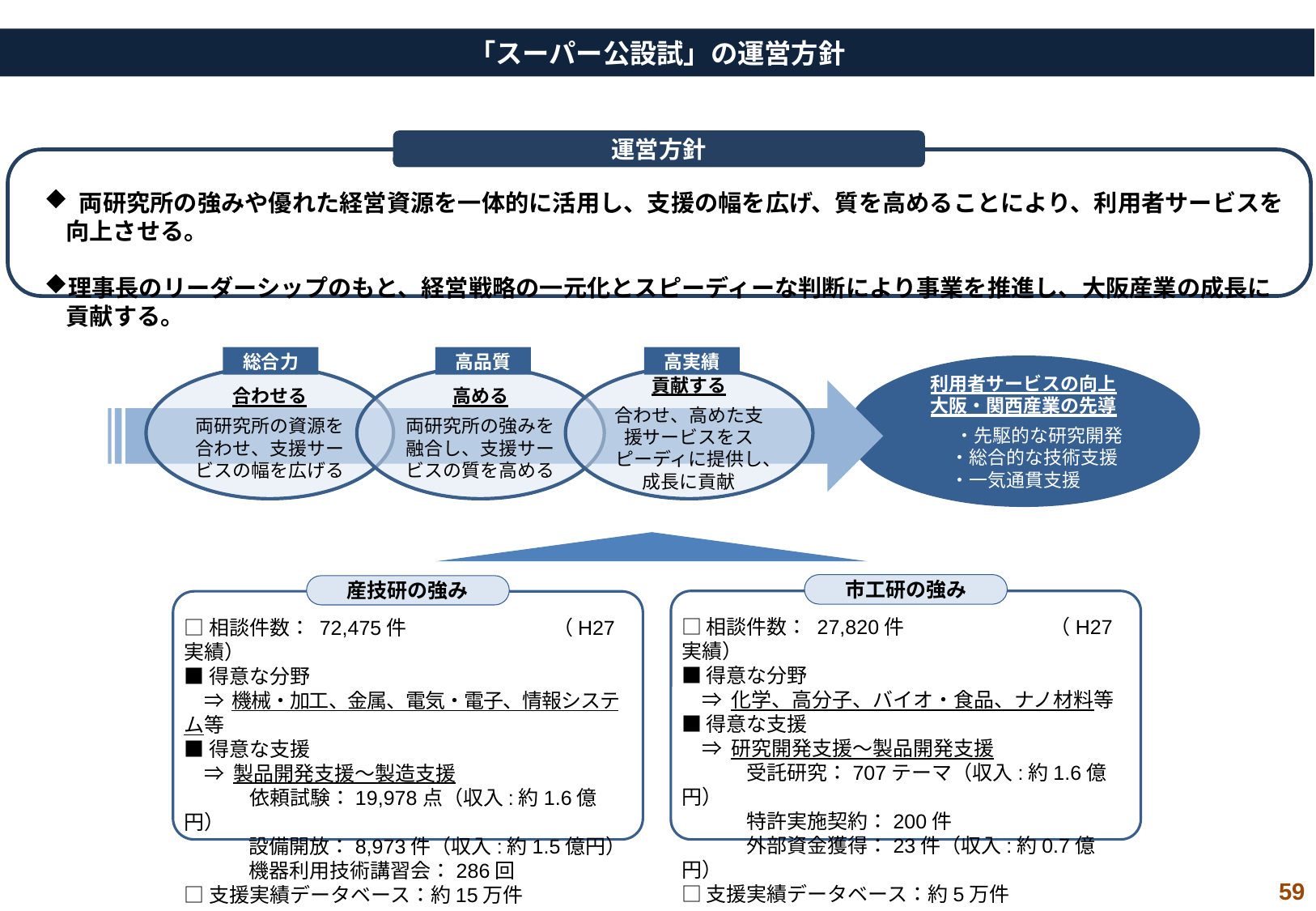

「スーパー公設試」の運営方針
運営方針

 両研究所の強みや優れた経営資源を一体的に活用し、支援の幅を広げ、質を高めることにより、利用者サービスを向上させる。

理事長のリーダーシップのもと、経営戦略の一元化とスピーディーな判断により事業を推進し、大阪産業の成長に貢献する。
高実績
総合力
高品質
利用者サービスの向上
大阪・関西産業の先導
 　　・先駆的な研究開発
　　 ・総合的な技術支援
　 　・一気通貫支援
合わせる
両研究所の資源を合わせ、支援サービスの幅を広げる
高める
両研究所の強みを融合し、支援サービスの質を高める
貢献する
合わせ、高めた支援サービスをスピーディに提供し、成長に貢献

市工研の強み
産技研の強み

□相談件数： 27,820件　　 　　　　　（H27実績）
■得意な分野
　⇒  化学、高分子、バイオ・食品、ナノ材料等
■得意な支援
　⇒  研究開発支援～製品開発支援
　 　　受託研究：707テーマ（収入:約1.6億円）
　 　　特許実施契約：200件
　　 　外部資金獲得：23件（収入:約0.7億円）
□支援実績データベース：約5万件

□相談件数： 72,475件　　　　　　　 （H27実績）
■得意な分野
　⇒  機械・加工、金属、電気・電子、情報システム等
■得意な支援
　⇒  製品開発支援～製造支援
　　　 依頼試験：19,978点（収入:約1.6億円）
　　　 設備開放：8,973件（収入:約1.5億円）
　　　 機器利用技術講習会：286回
□支援実績データベース：約15万件
59